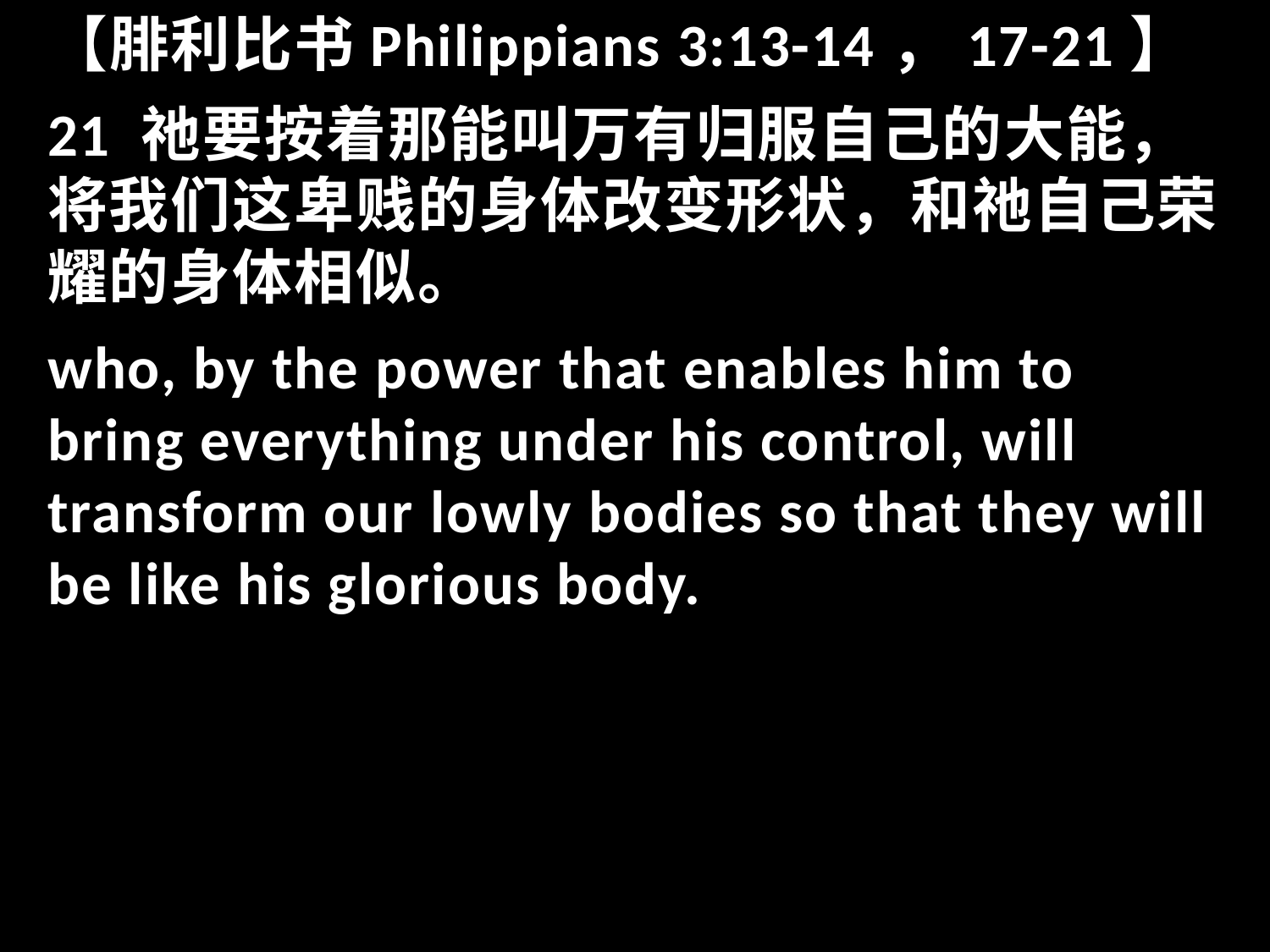

【腓利比书Philippians 3:13-14，17-21】
21 祂要按着那能叫万有归服自己的大能，将我们这卑贱的身体改变形状，和祂自己荣耀的身体相似。
who, by the power that enables him to bring everything under his control, will transform our lowly bodies so that they will be like his glorious body.